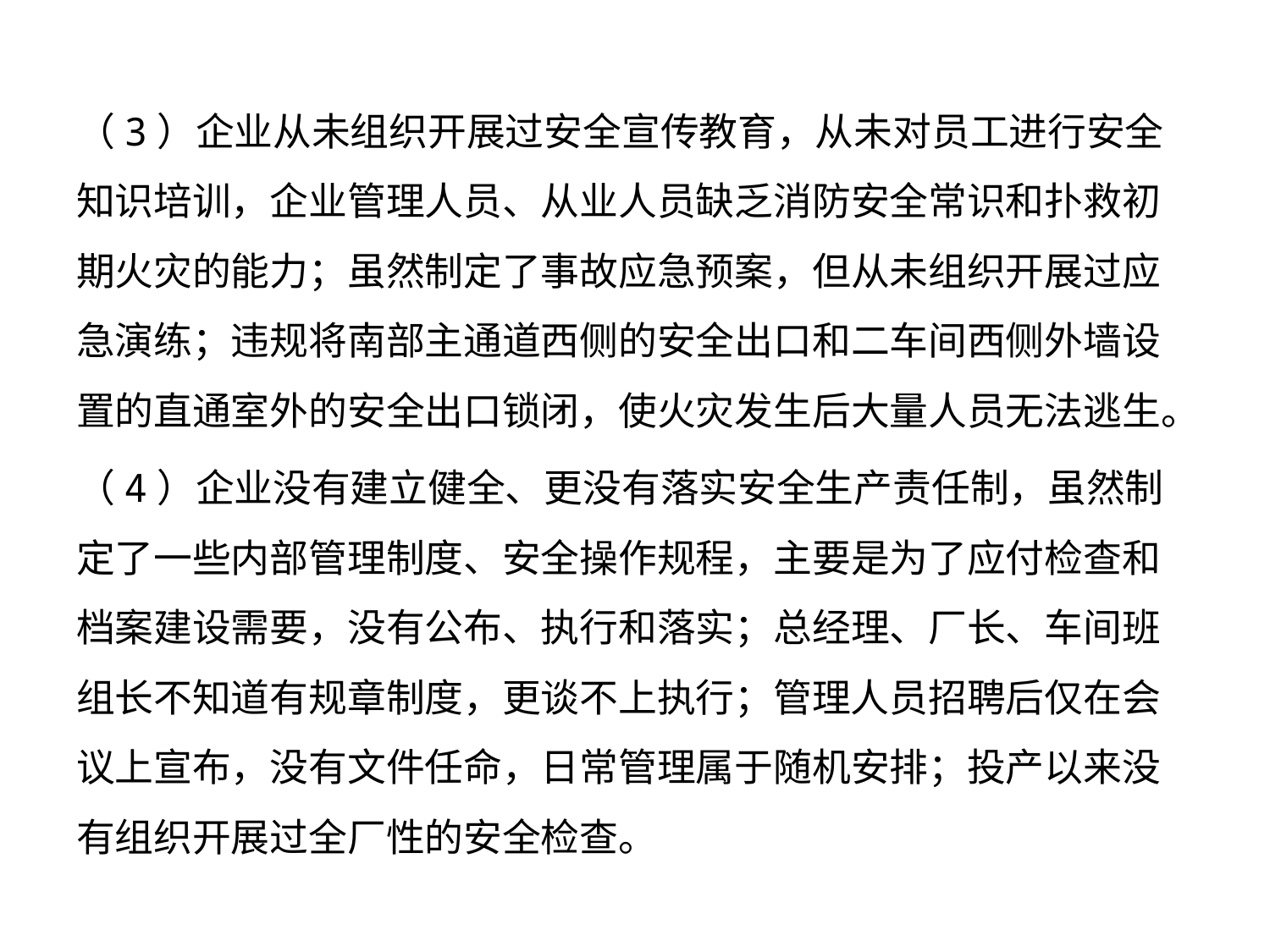

（3）企业从未组织开展过安全宣传教育，从未对员工进行安全知识培训，企业管理人员、从业人员缺乏消防安全常识和扑救初期火灾的能力；虽然制定了事故应急预案，但从未组织开展过应急演练；违规将南部主通道西侧的安全出口和二车间西侧外墙设置的直通室外的安全出口锁闭，使火灾发生后大量人员无法逃生。
（4）企业没有建立健全、更没有落实安全生产责任制，虽然制定了一些内部管理制度、安全操作规程，主要是为了应付检查和档案建设需要，没有公布、执行和落实；总经理、厂长、车间班组长不知道有规章制度，更谈不上执行；管理人员招聘后仅在会议上宣布，没有文件任命，日常管理属于随机安排；投产以来没有组织开展过全厂性的安全检查。
28